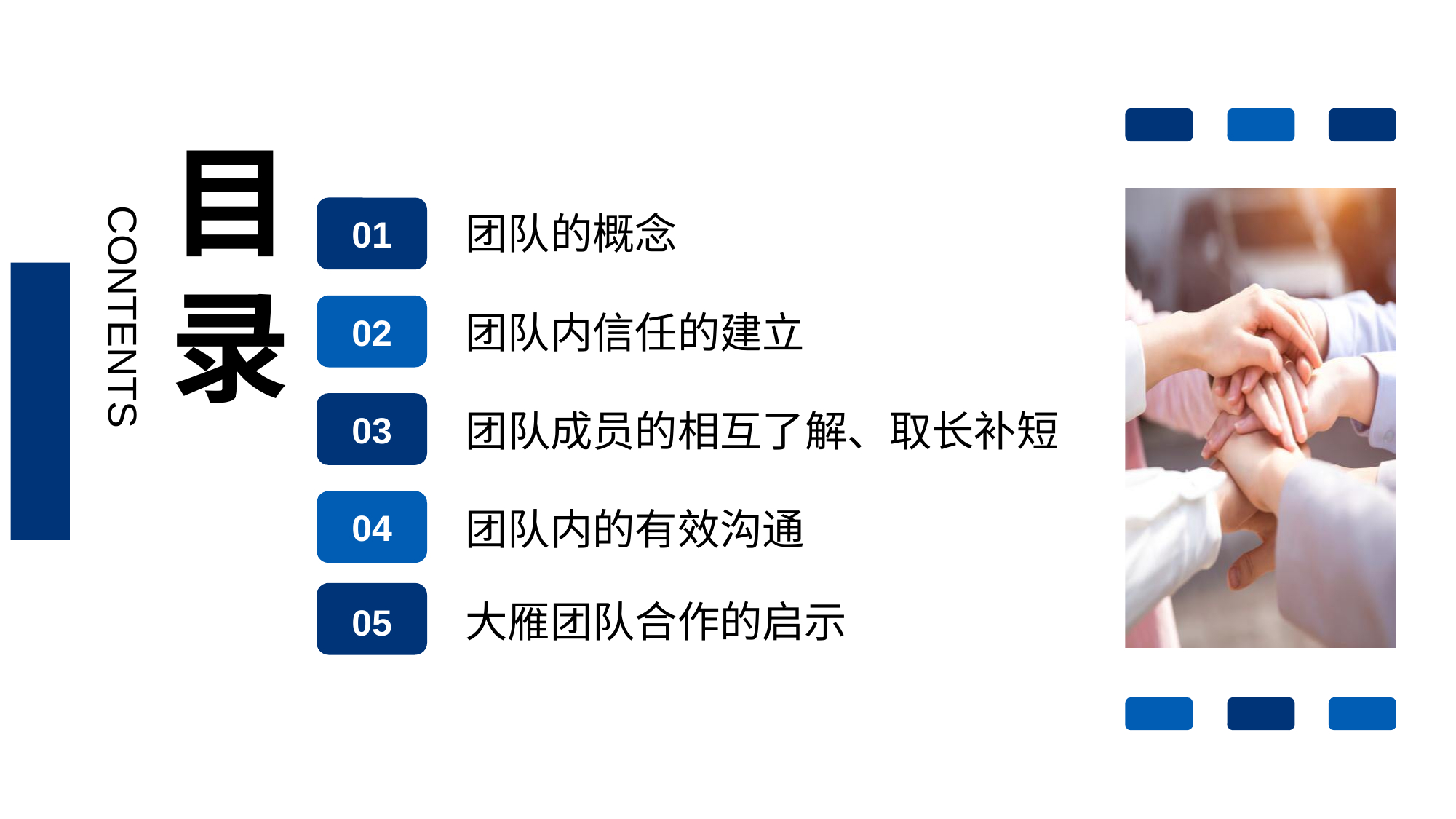

https://www.ypppt.com/

目
录

01

团队的概念

02
CONTENTS

团队内信任的建立
03

团队成员的相互了解、取长补短
04

团队内的有效沟通
05

大雁团队合作的启示